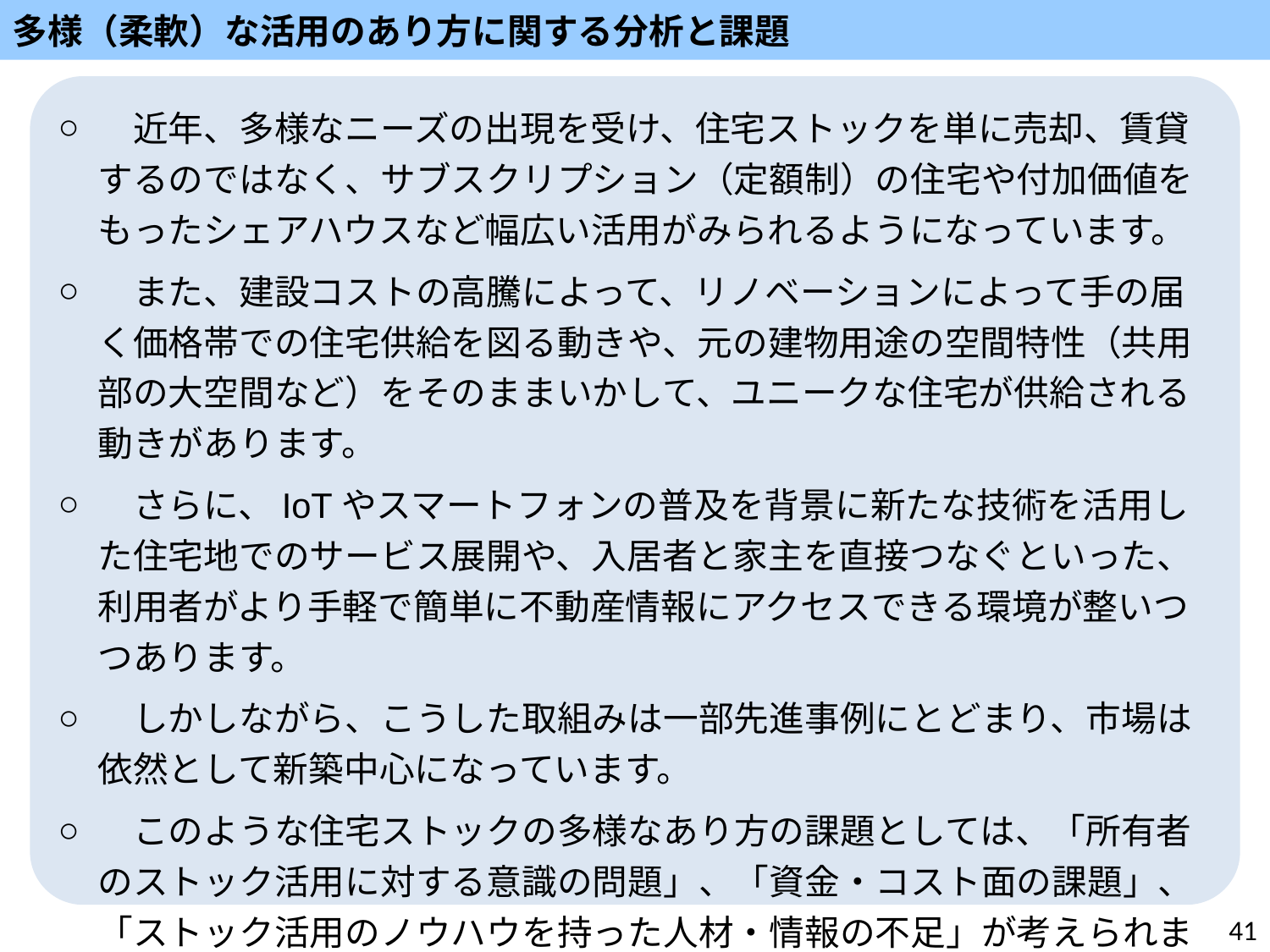

多様（柔軟）な活用のあり方に関する分析と課題
　近年、多様なニーズの出現を受け、住宅ストックを単に売却、賃貸するのではなく、サブスクリプション（定額制）の住宅や付加価値をもったシェアハウスなど幅広い活用がみられるようになっています。
　また、建設コストの高騰によって、リノベーションによって手の届く価格帯での住宅供給を図る動きや、元の建物用途の空間特性（共用部の大空間など）をそのままいかして、ユニークな住宅が供給される動きがあります。
　さらに、IoTやスマートフォンの普及を背景に新たな技術を活用した住宅地でのサービス展開や、入居者と家主を直接つなぐといった、利用者がより手軽で簡単に不動産情報にアクセスできる環境が整いつつあります。
　しかしながら、こうした取組みは一部先進事例にとどまり、市場は依然として新築中心になっています。
　このような住宅ストックの多様なあり方の課題としては、「所有者のストック活用に対する意識の問題」、「資金・コスト面の課題」、「ストック活用のノウハウを持った人材・情報の不足」が考えられます。
41